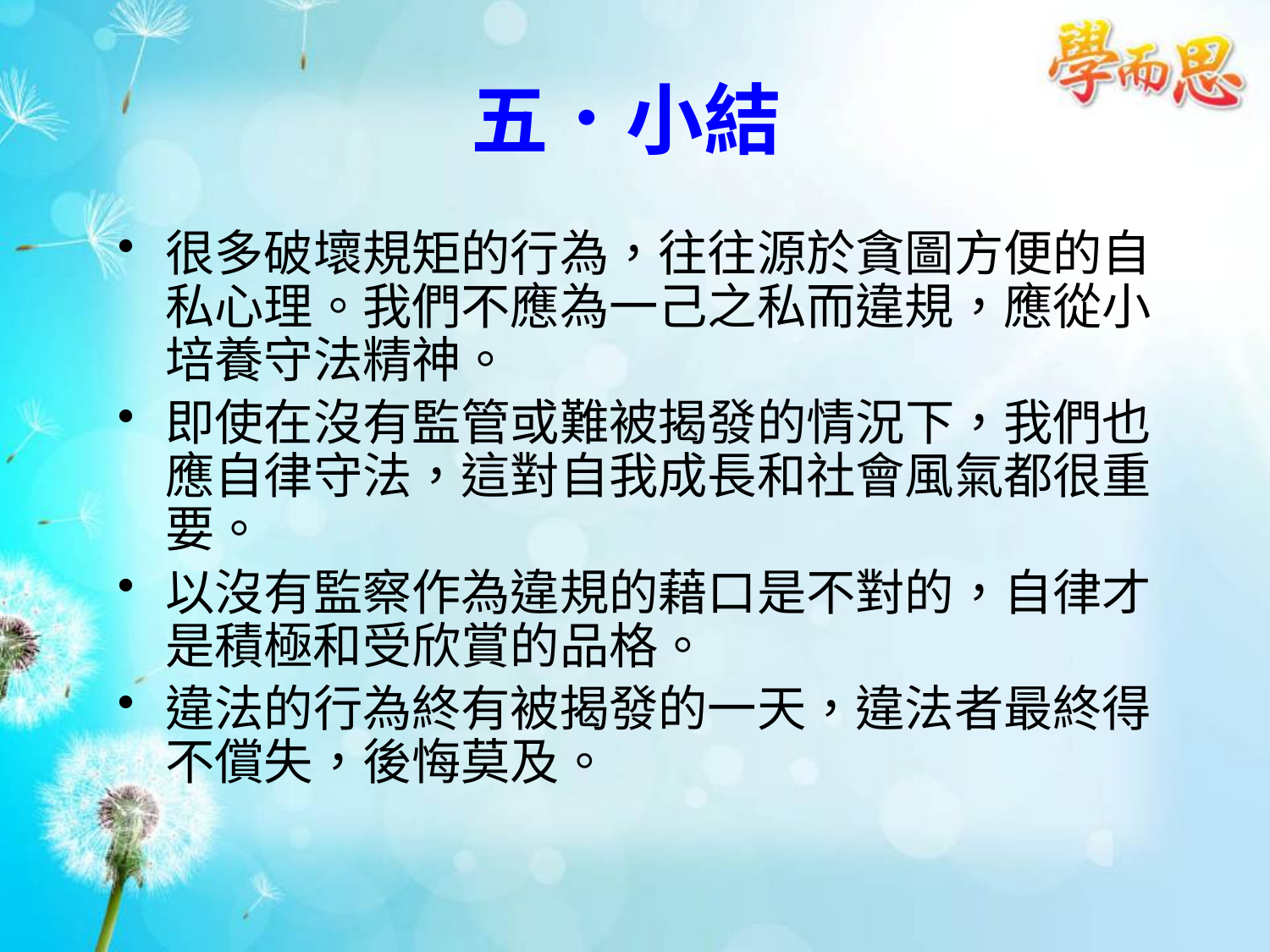

# 五．小結
很多破壞規矩的行為，往往源於貪圖方便的自私心理。我們不應為一己之私而違規，應從小培養守法精神。
即使在沒有監管或難被揭發的情況下，我們也應自律守法，這對自我成長和社會風氣都很重要。
以沒有監察作為違規的藉口是不對的，自律才是積極和受欣賞的品格。
違法的行為終有被揭發的一天，違法者最終得不償失，後悔莫及。